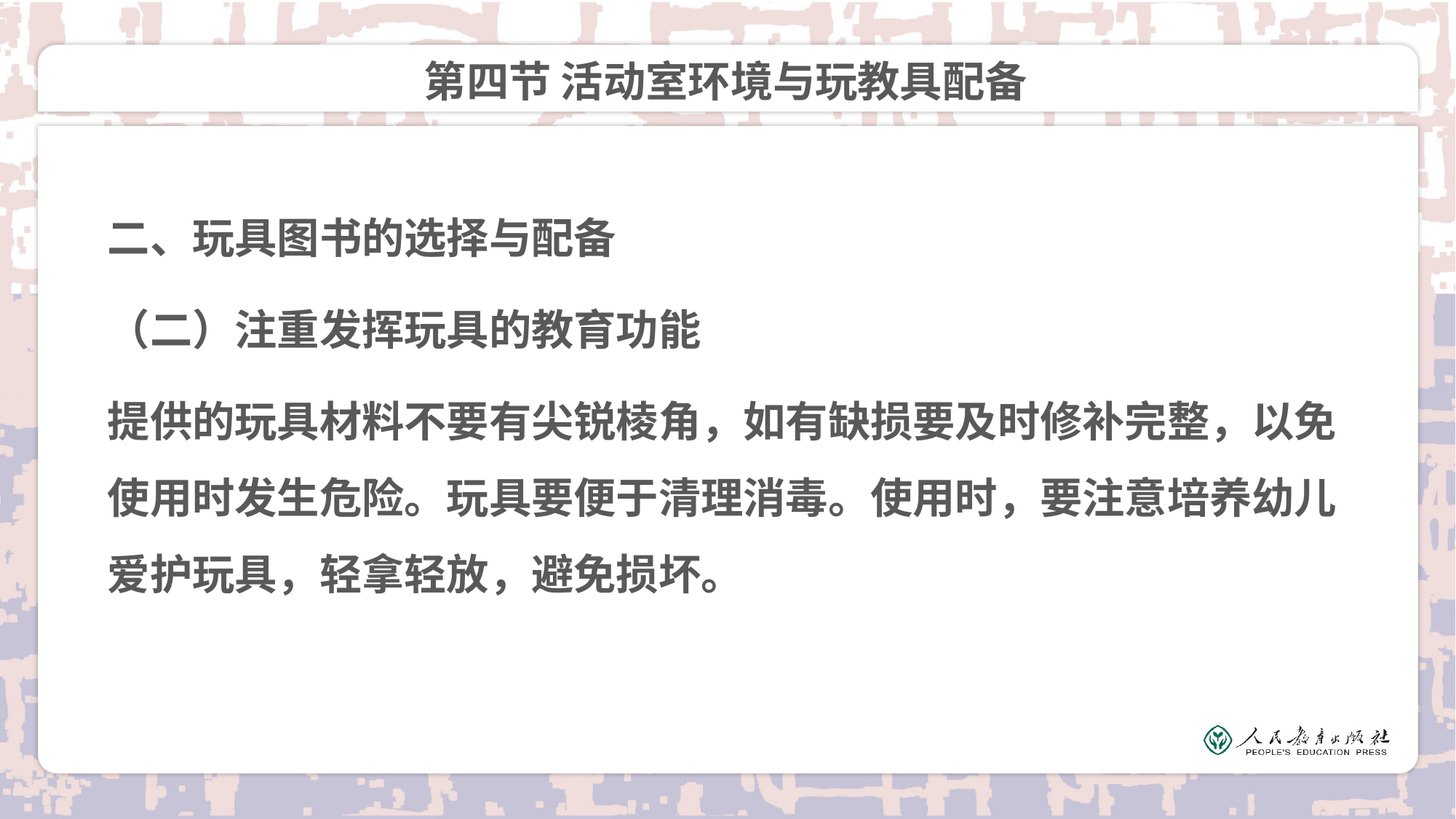

# 第四节 活动室环境与玩教具配备
二、玩具图书的选择与配备
（二）注重发挥玩具的教育功能
提供的玩具材料不要有尖锐棱角，如有缺损要及时修补完整，以免使用时发生危险。玩具要便于清理消毒。使用时，要注意培养幼儿爱护玩具，轻拿轻放，避免损坏。